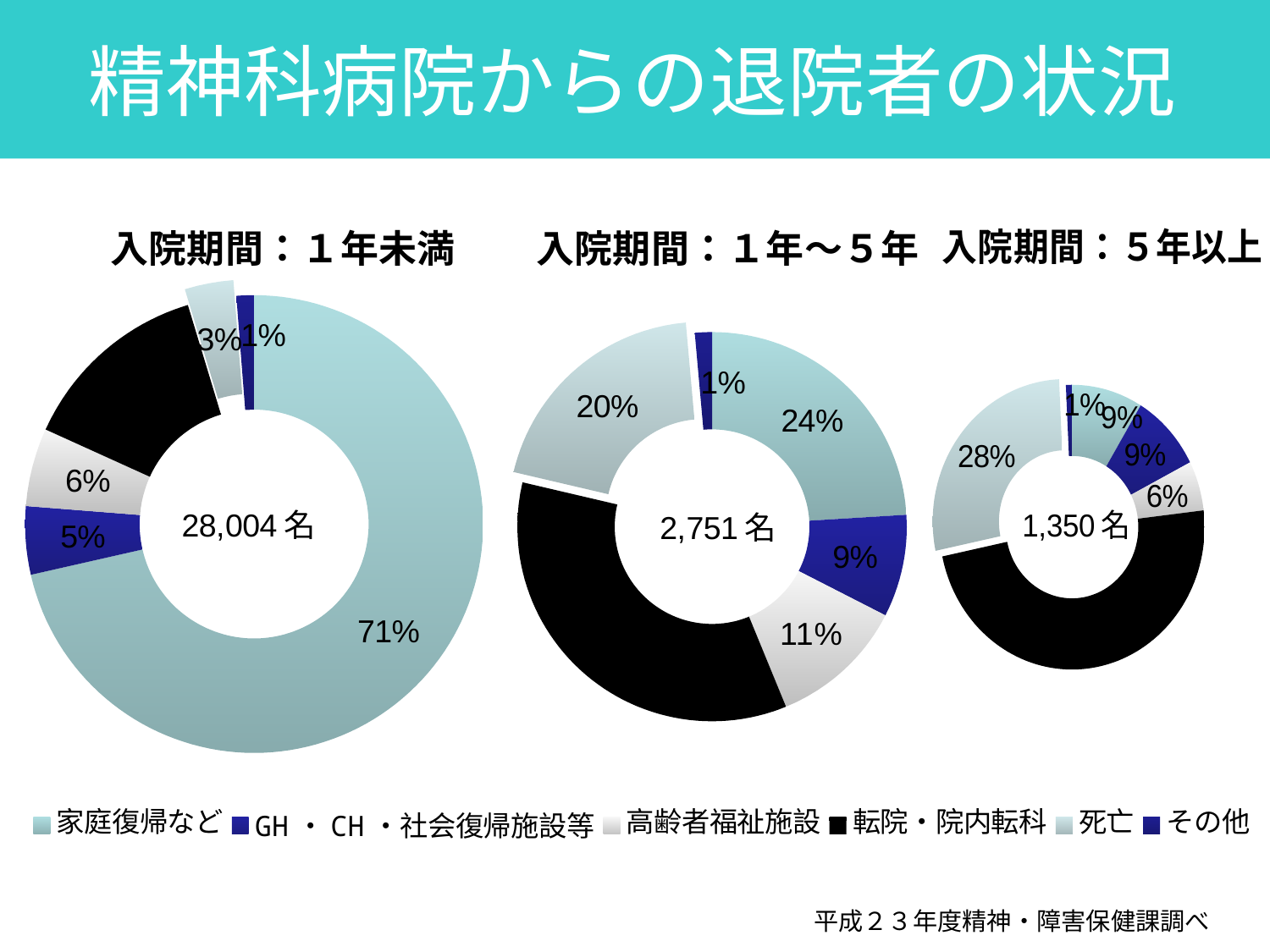

# 精神科病院からの退院者の状況

### Chart: 入院期間：５年以上

| Category | 入院期間：５年以上 |
|---|---|
| 家庭復帰など | 117.0 |
| GH・CH・社会復帰施設等 | 119.0 |
| 高齢者福祉施設 | 76.0 |
| 転院・院内転科 | 656.0 |
| 死亡 | 372.0 |
| その他 | 10.0 |

### Chart: 入院期間：１年～５年

| Category | 入院期間：１年～５年 |
|---|---|
| 家庭復帰など | 661.0 |
| GH・CH・社会復帰施設等 | 234.0 |
| 高齢者福祉施設 | 310.0 |
| 転院・院内転科 | 959.0 |
| 死亡 | 548.0 |
| その他 | 39.0 |

### Chart: 入院期間：１年未満

| Category | 入院期間：１年未満 |
|---|---|
| 家庭復帰など | 20005.0 |
| GH・CH・社会復帰施設等 | 1349.0 |
| 高齢者福祉施設 | 1548.0 |
| 転院・院内転科 | 3793.0 |
| 死亡 | 962.0 |
| その他 | 347.0 |
平成２３年度精神・障害保健課調べ